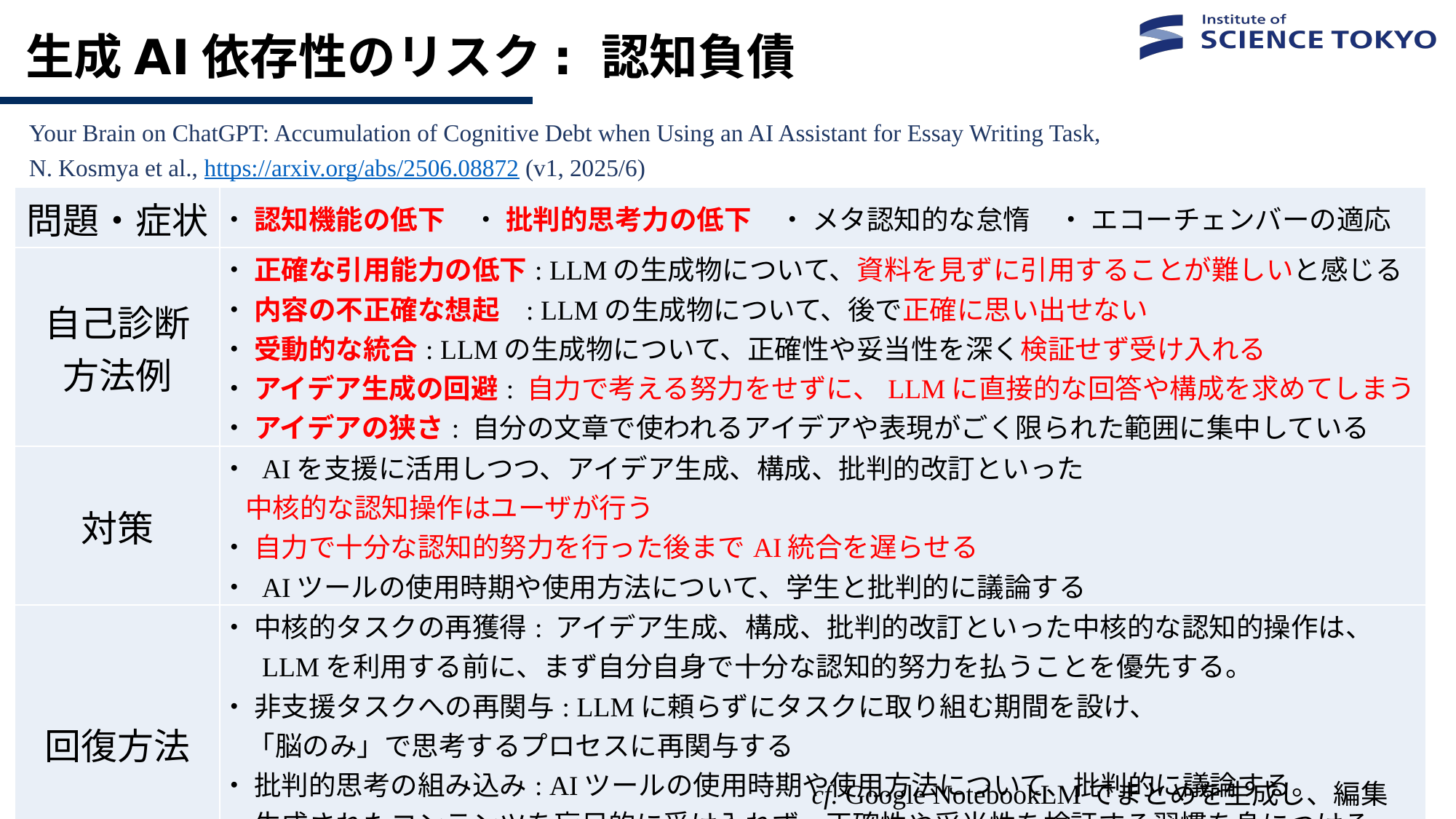

# 生成AI依存性のリスク: 認知負債
Your Brain on ChatGPT: Accumulation of Cognitive Debt when Using an AI Assistant for Essay Writing Task,
N. Kosmya et al., https://arxiv.org/abs/2506.08872 (v1, 2025/6)
| 問題・症状 | ・ 認知機能の低下　・ 批判的思考力の低下　・ メタ認知的な怠惰　・ エコーチェンバーの適応 |
| --- | --- |
| 自己診断 方法例 | ・ 正確な引用能力の低下: LLMの生成物について、資料を見ずに引用することが難しいと感じる ・ 内容の不正確な想起 : LLMの生成物について、後で正確に思い出せない ・ 受動的な統合: LLMの生成物について、正確性や妥当性を深く検証せず受け入れる ・ アイデア生成の回避: 自力で考える努力をせずに、LLMに直接的な回答や構成を求めてしまう ・ アイデアの狭さ: 自分の文章で使われるアイデアや表現がごく限られた範囲に集中している |
| 対策 | ・ AIを支援に活用しつつ、アイデア生成、構成、批判的改訂といった 中核的な認知操作はユーザが行う ・ 自力で十分な認知的努力を行った後までAI統合を遅らせる ・ AIツールの使用時期や使用方法について、学生と批判的に議論する |
| 回復方法 | ・ 中核的タスクの再獲得: アイデア生成、構成、批判的改訂といった中核的な認知的操作は、 　 LLMを利用する前に、まず自分自身で十分な認知的努力を払うことを優先する。 ・ 非支援タスクへの再関与: LLMに頼らずにタスクに取り組む期間を設け、 　「脳のみ」で思考するプロセスに再関与する ・ 批判的思考の組み込み: AIツールの使用時期や使用方法について、批判的に議論する。 　 生成されたコンテンツを盲目的に受け入れず、正確性や妥当性を検証する習慣を身につける。 ・ 非支援タスクへ再関与する戦略的なツールの導入: 非支援からLLM支援に切り替えていく |
cf. Google NotebookLMでまとめを生成し、編集